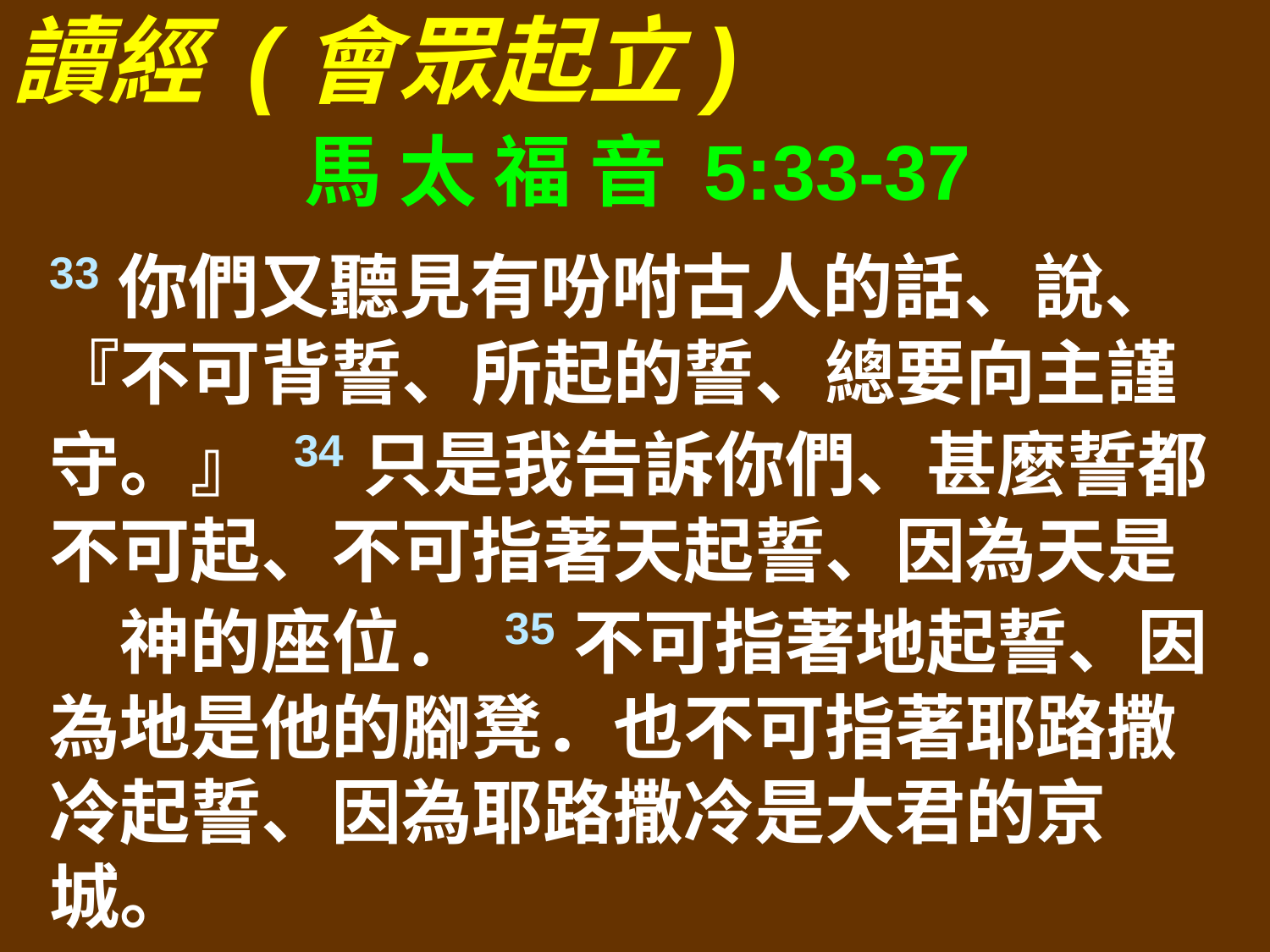

讀經 (會眾起立)
馬 太 福 音 5:33-37
33你們又聽見有吩咐古人的話、說、『不可背誓、所起的誓、總要向主謹守。』 34只是我告訴你們、甚麼誓都不可起、不可指著天起誓、因為天是　神的座位． 35不可指著地起誓、因為地是他的腳凳．也不可指著耶路撒冷起誓、因為耶路撒冷是大君的京城。